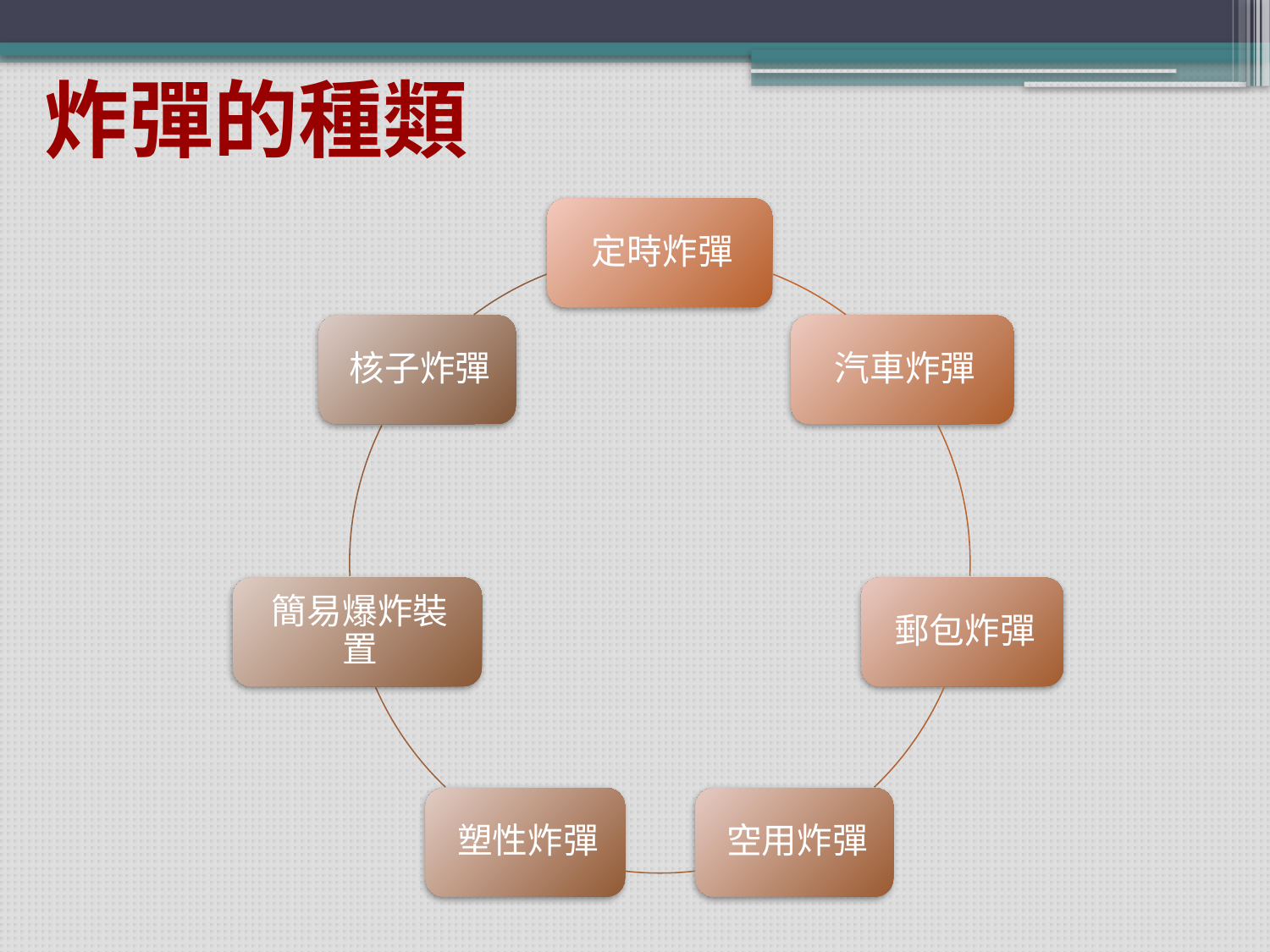

炸彈的種類
定時炸彈
汽車炸彈
郵包炸彈
空用炸彈
塑性炸彈
簡易爆炸裝置
核子炸彈